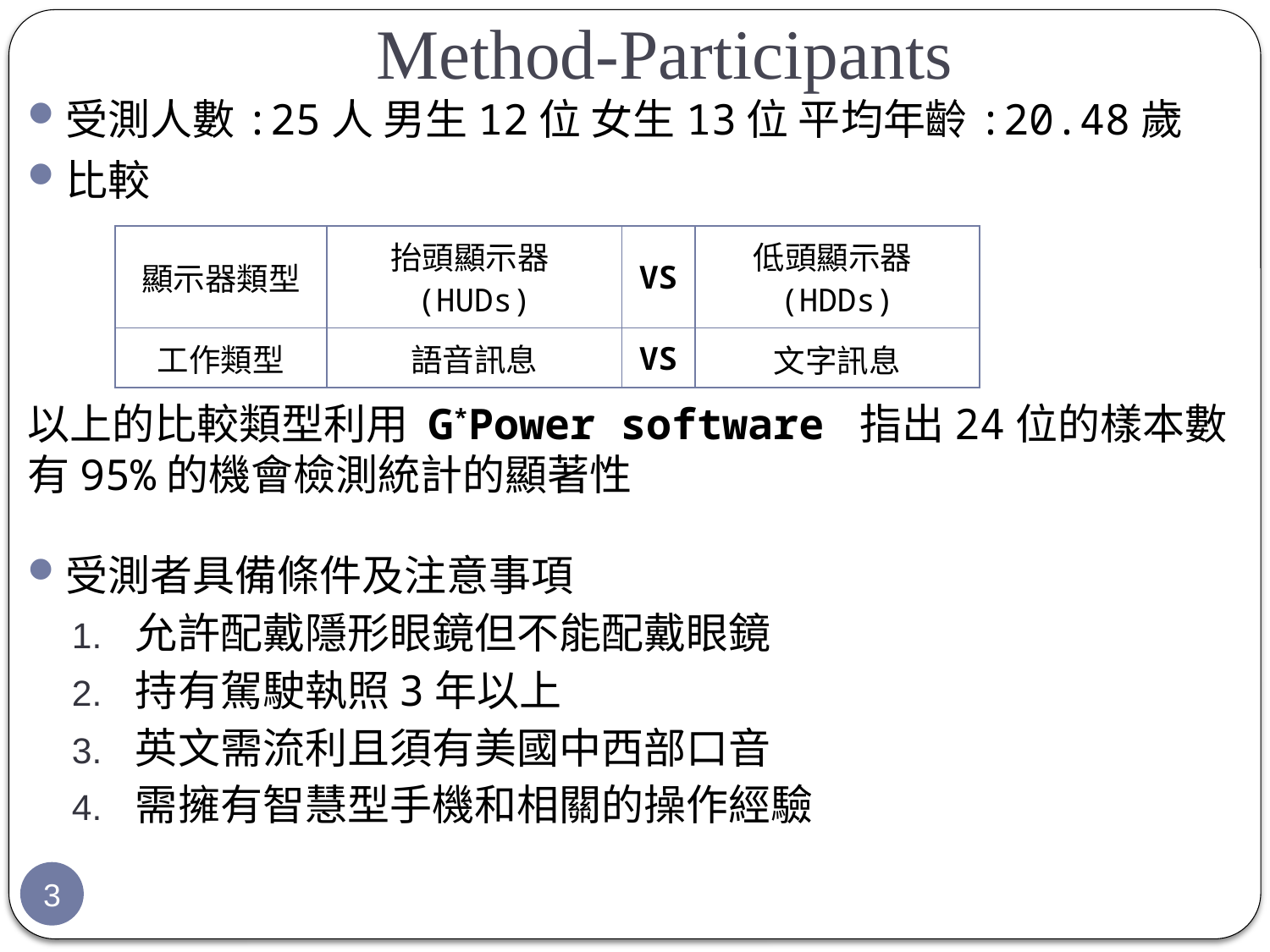

# Method-Participants
受測人數:25人 男生12位 女生13位 平均年齡:20.48歲
比較

以上的比較類型利用 G*Power software 指出24位的樣本數有95%的機會檢測統計的顯著性

受測者具備條件及注意事項
允許配戴隱形眼鏡但不能配戴眼鏡
持有駕駛執照3年以上
英文需流利且須有美國中西部口音
需擁有智慧型手機和相關的操作經驗

| 顯示器類型 | 抬頭顯示器(HUDs) | VS | 低頭顯示器(HDDs) |
| --- | --- | --- | --- |
| 工作類型 | 語音訊息 | VS | 文字訊息 |
3